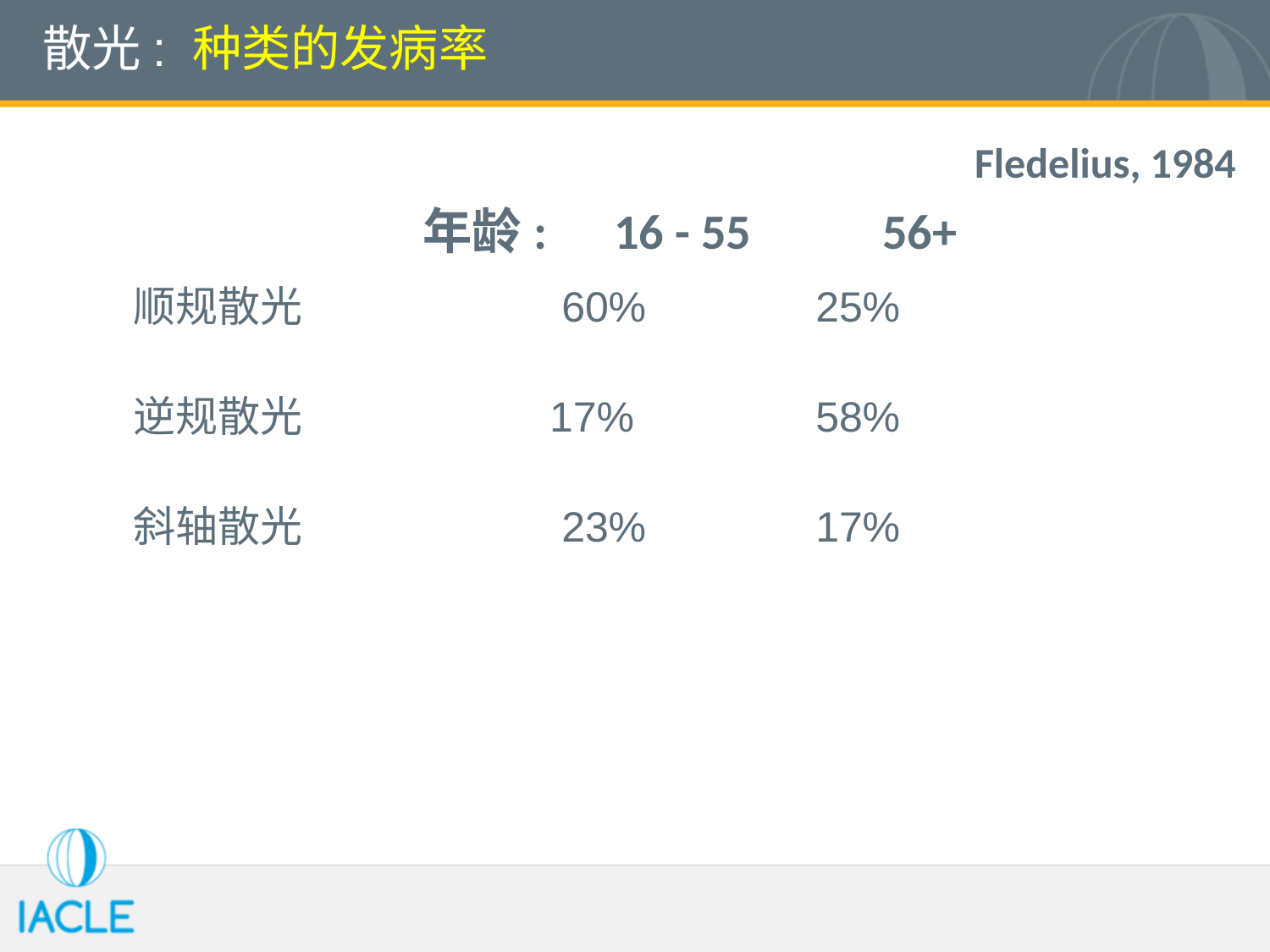

# 散光: 种类的发病率

Fledelius, 1984
年龄:      16 - 55
56+
顺规散光			60%		25%
逆规散光		           17%		58%
斜轴散光			23%		17%